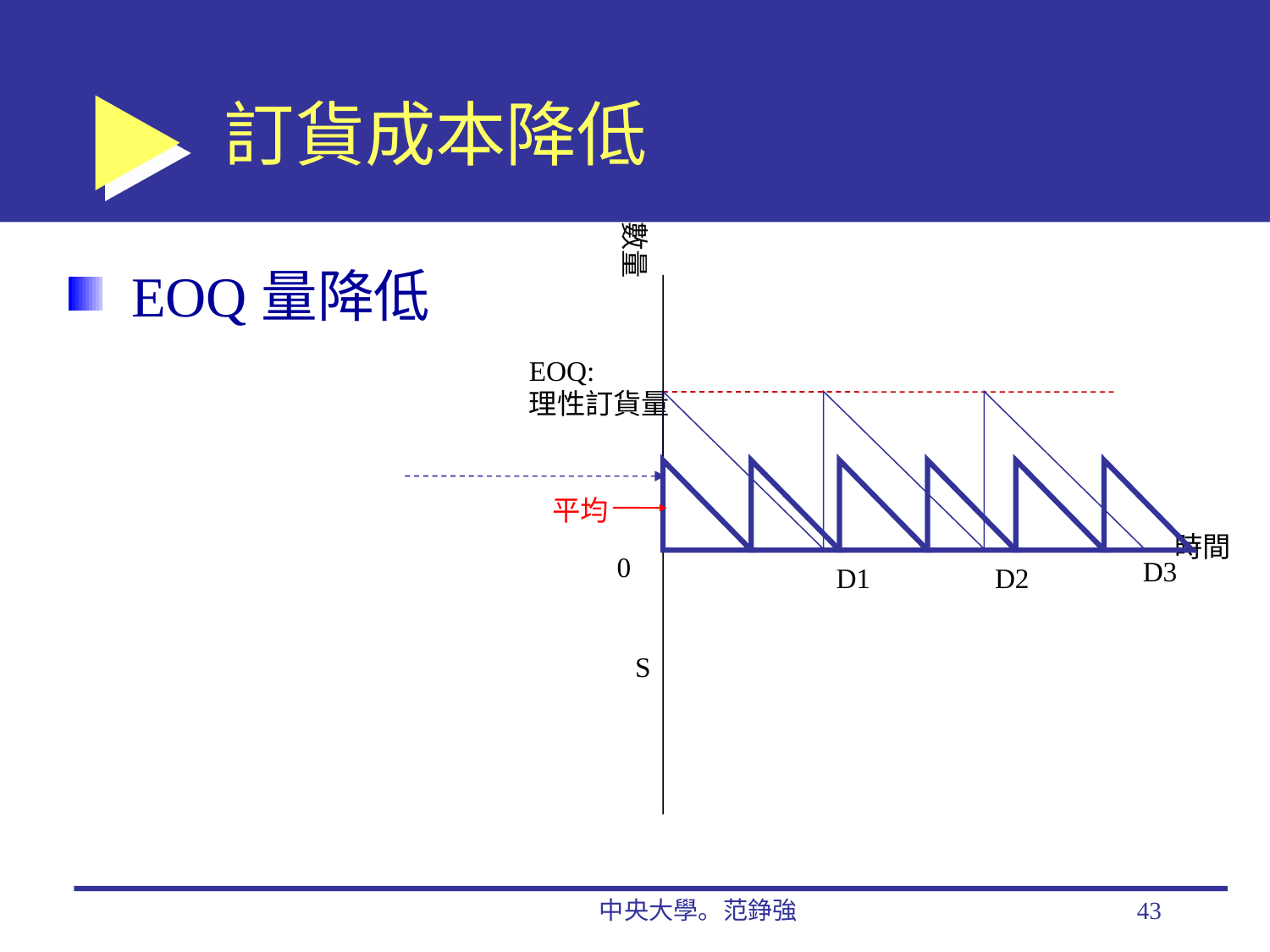

# 訂貨成本降低
數量
EOQ量降低

EOQ:
理性訂貨量

平均

時間
0

D3
D1
D2
S
中央大學。范錚強
43